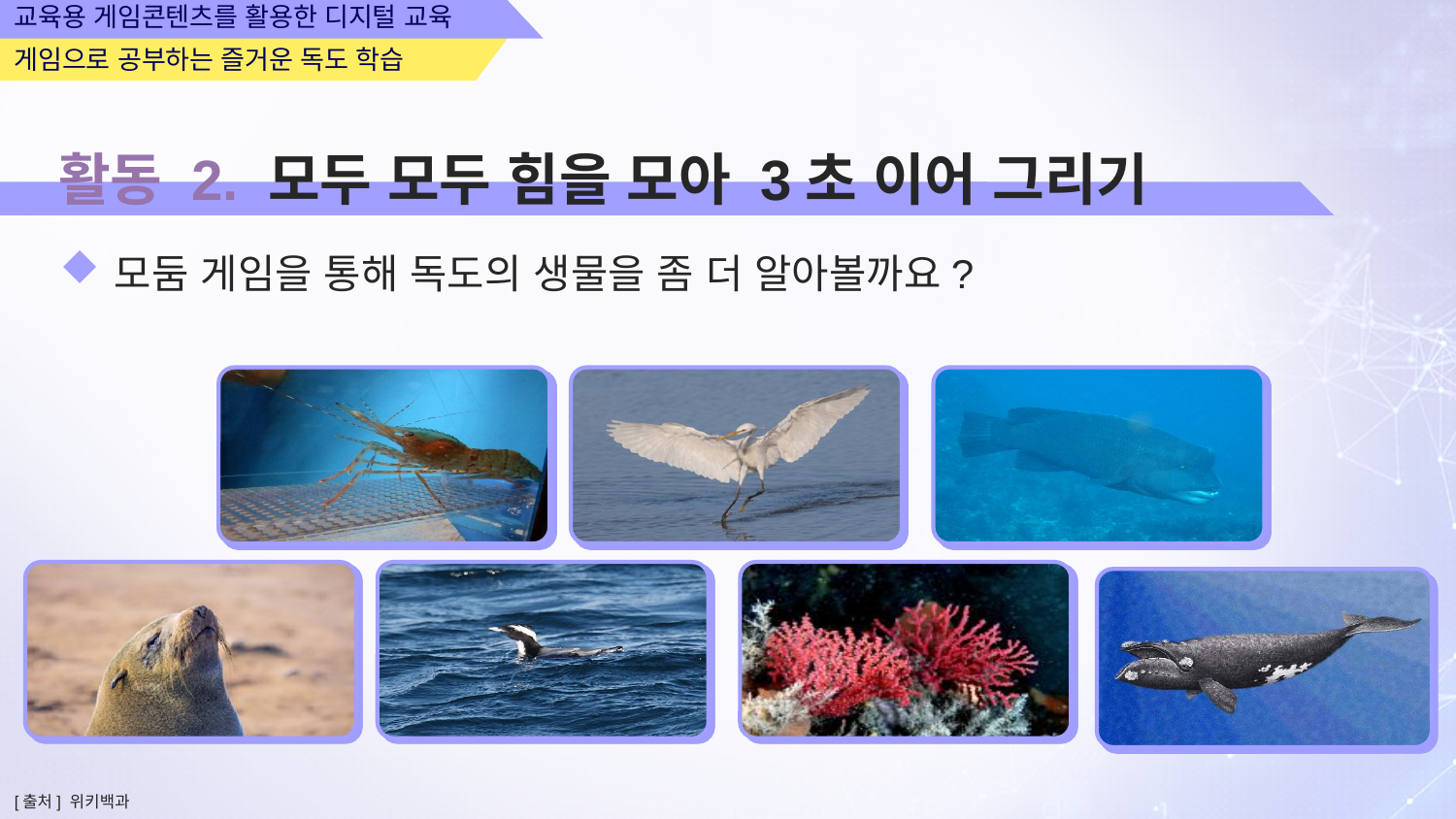

활동 2. 모두 모두 힘을 모아 3초 이어 그리기

모둠 게임을 통해 독도의 생물을 좀 더 알아볼까요?

[출처] 위키백과